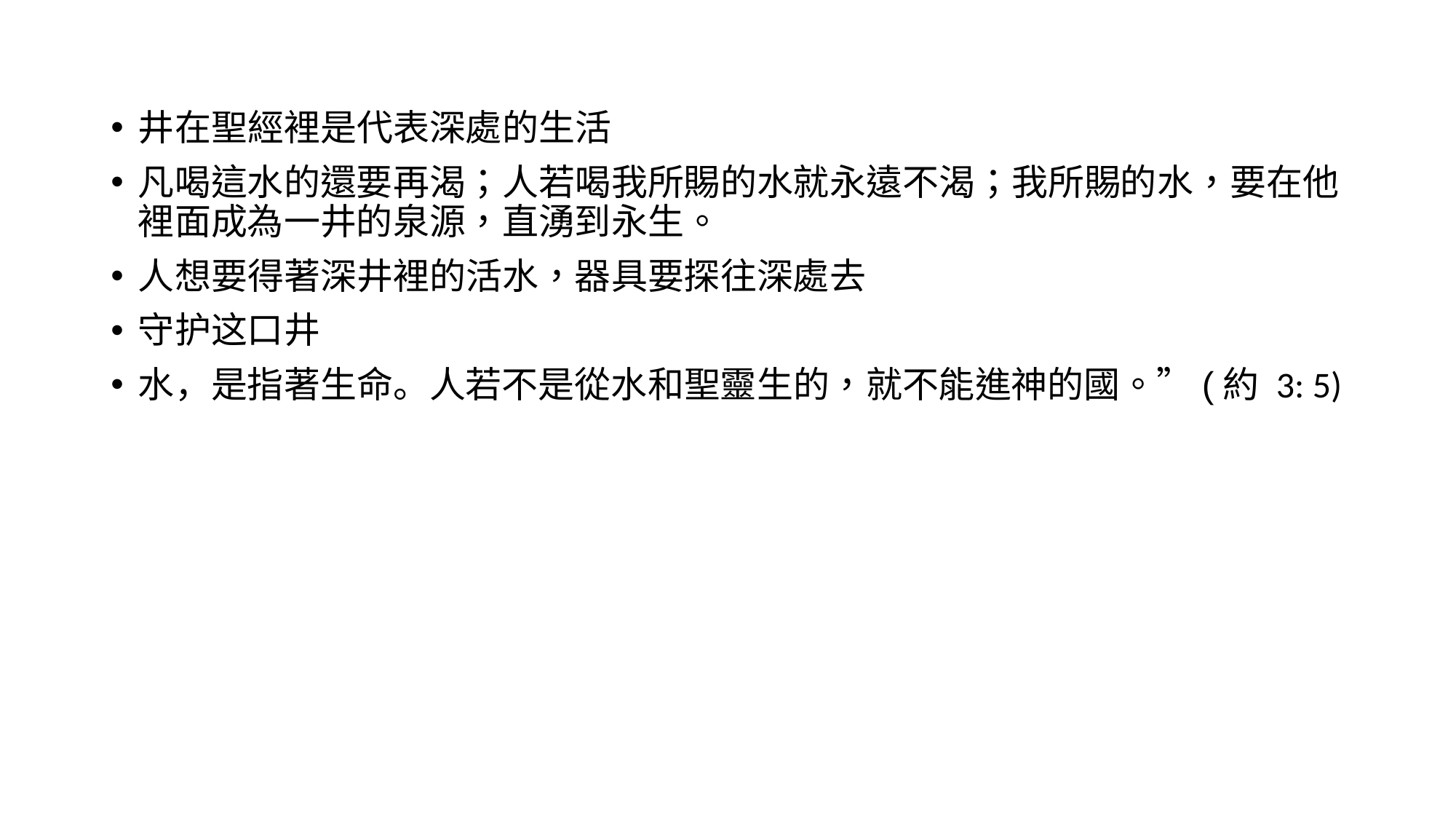

井在聖經裡是代表深處的生活
凡喝這水的還要再渴；人若喝我所賜的水就永遠不渴；我所賜的水，要在他裡面成為一井的泉源，直湧到永生。
人想要得著深井裡的活水，器具要探往深處去
守护这口井
水，是指著生命。人若不是從水和聖靈生的，就不能進神的國。”(約 3: 5)